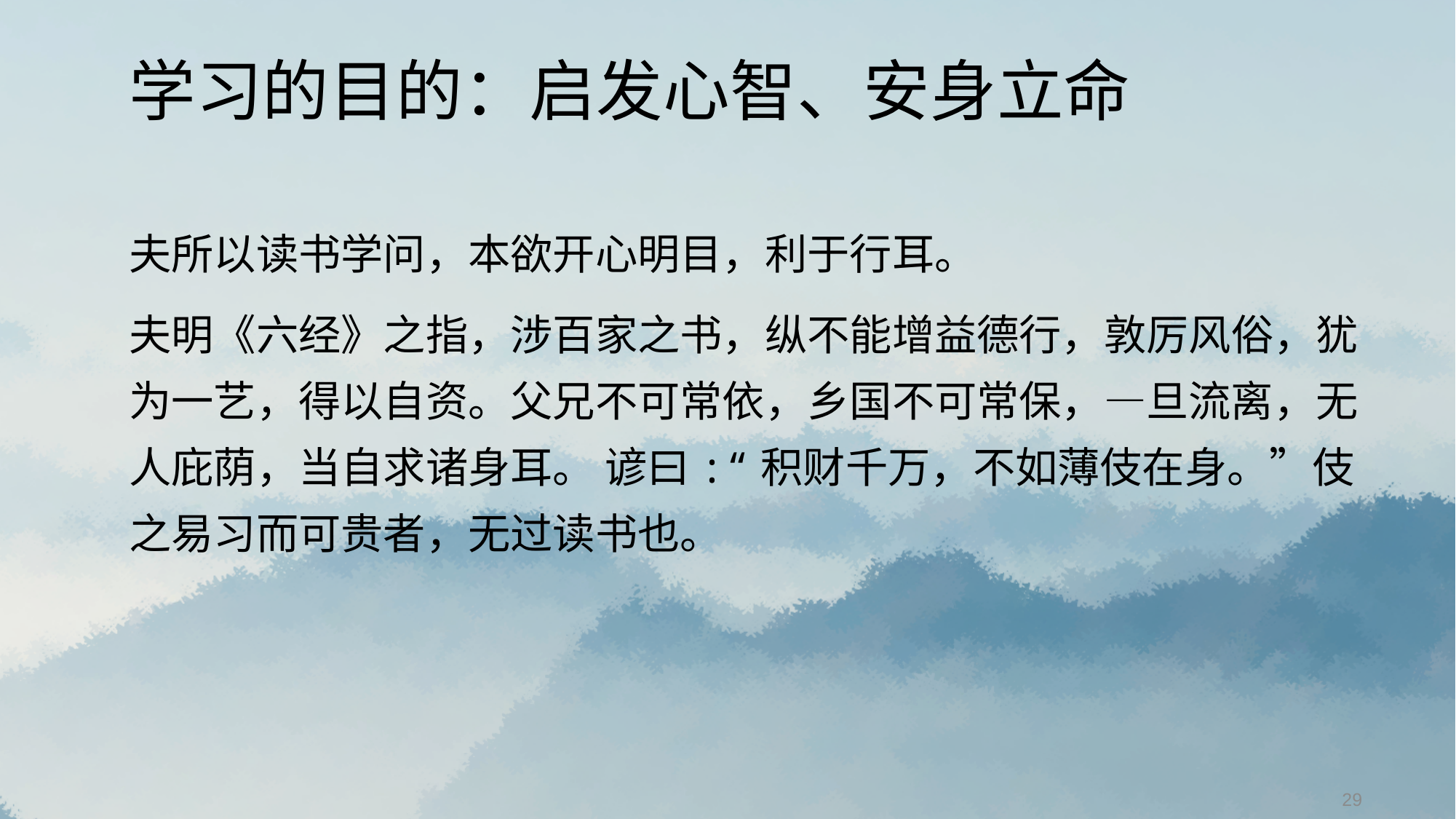

# 学习的目的：启发心智、安身立命
夫所以读书学问，本欲开心明目，利于行耳。
夫明《六经》之指，涉百家之书，纵不能增益德行，敦厉风俗，犹为一艺，得以自资。父兄不可常依，乡国不可常保，—旦流离，无人庇荫，当自求诸身耳。 谚曰:“积财千万，不如薄伎在身。”伎之易习而可贵者，无过读书也。